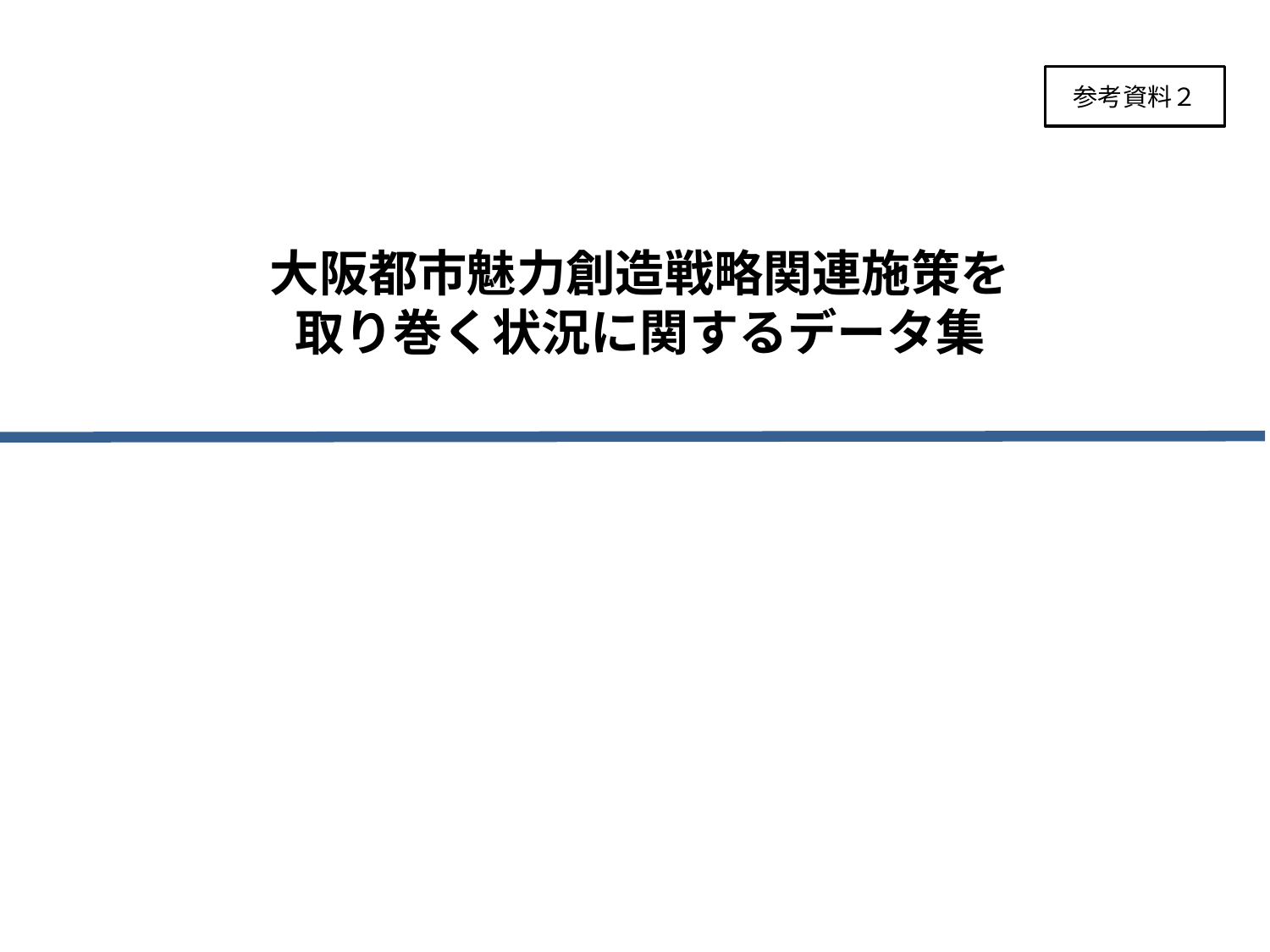

参考資料２
大阪都市魅力創造戦略関連施策を
取り巻く状況に関するデータ集